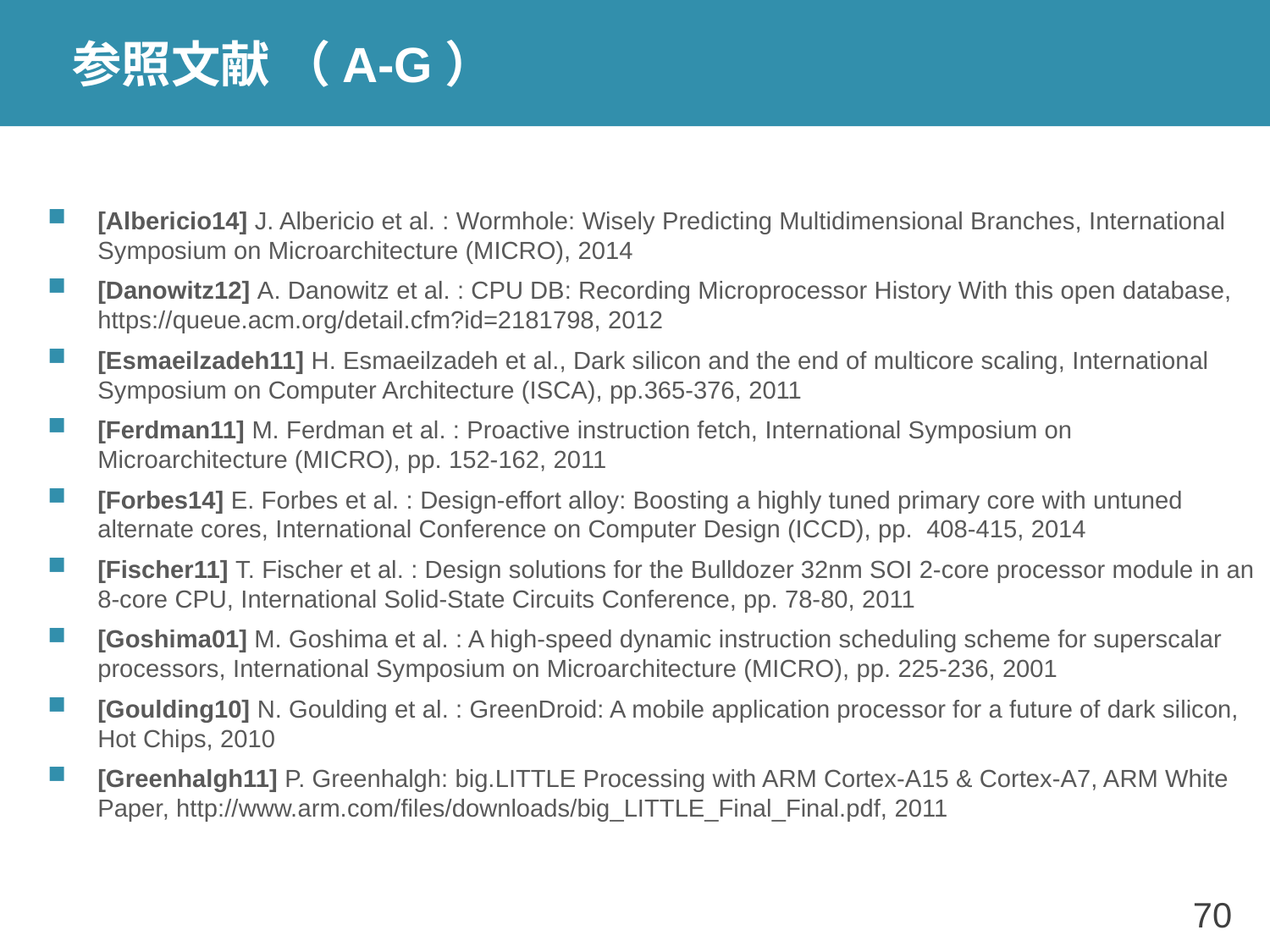

# 参照文献 （A-G）
[Albericio14] J. Albericio et al. : Wormhole: Wisely Predicting Multidimensional Branches, International Symposium on Microarchitecture (MICRO), 2014
[Danowitz12] A. Danowitz et al. : CPU DB: Recording Microprocessor History With this open database, https://queue.acm.org/detail.cfm?id=2181798, 2012
[Esmaeilzadeh11] H. Esmaeilzadeh et al., Dark silicon and the end of multicore scaling, International Symposium on Computer Architecture (ISCA), pp.365-376, 2011
[Ferdman11] M. Ferdman et al. : Proactive instruction fetch, International Symposium on Microarchitecture (MICRO), pp. 152-162, 2011
[Forbes14] E. Forbes et al. : Design-effort alloy: Boosting a highly tuned primary core with untuned alternate cores, International Conference on Computer Design (ICCD), pp.  408-415, 2014
[Fischer11] T. Fischer et al. : Design solutions for the Bulldozer 32nm SOI 2-core processor module in an 8-core CPU, International Solid-State Circuits Conference, pp. 78-80, 2011
[Goshima01] M. Goshima et al. : A high-speed dynamic instruction scheduling scheme for superscalar processors, International Symposium on Microarchitecture (MICRO), pp. 225-236, 2001
[Goulding10] N. Goulding et al. : GreenDroid: A mobile application processor for a future of dark silicon, Hot Chips, 2010
[Greenhalgh11] P. Greenhalgh: big.LITTLE Processing with ARM Cortex-A15 & Cortex-A7, ARM White Paper, http://www.arm.com/files/downloads/big_LITTLE_Final_Final.pdf, 2011